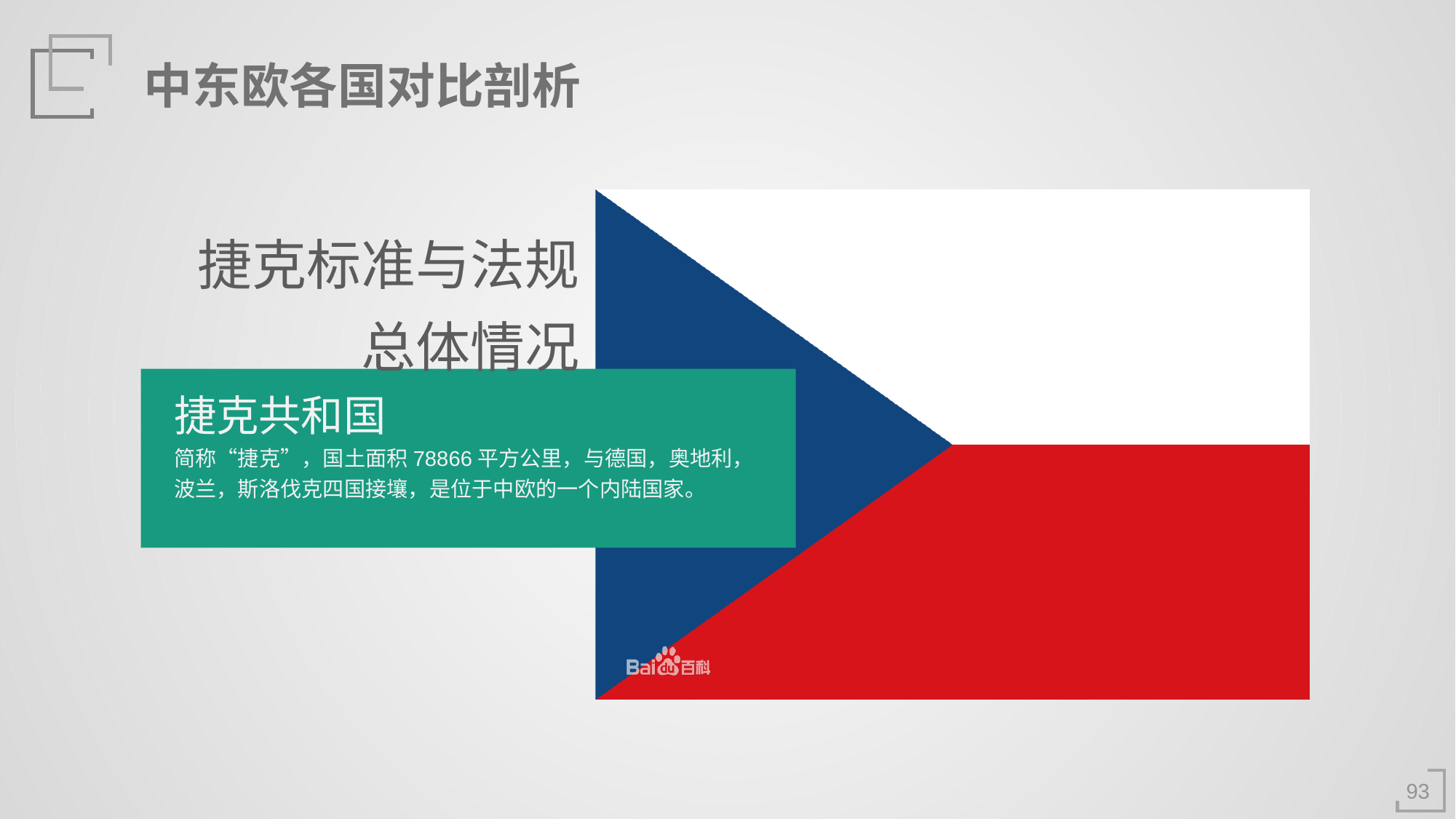

中东欧各国对比剖析

捷克标准与法规总体情况

捷克共和国
简称“捷克”，国土面积78866平方公里，与德国，奥地利，波兰，斯洛伐克四国接壤，是位于中欧的一个内陆国家。